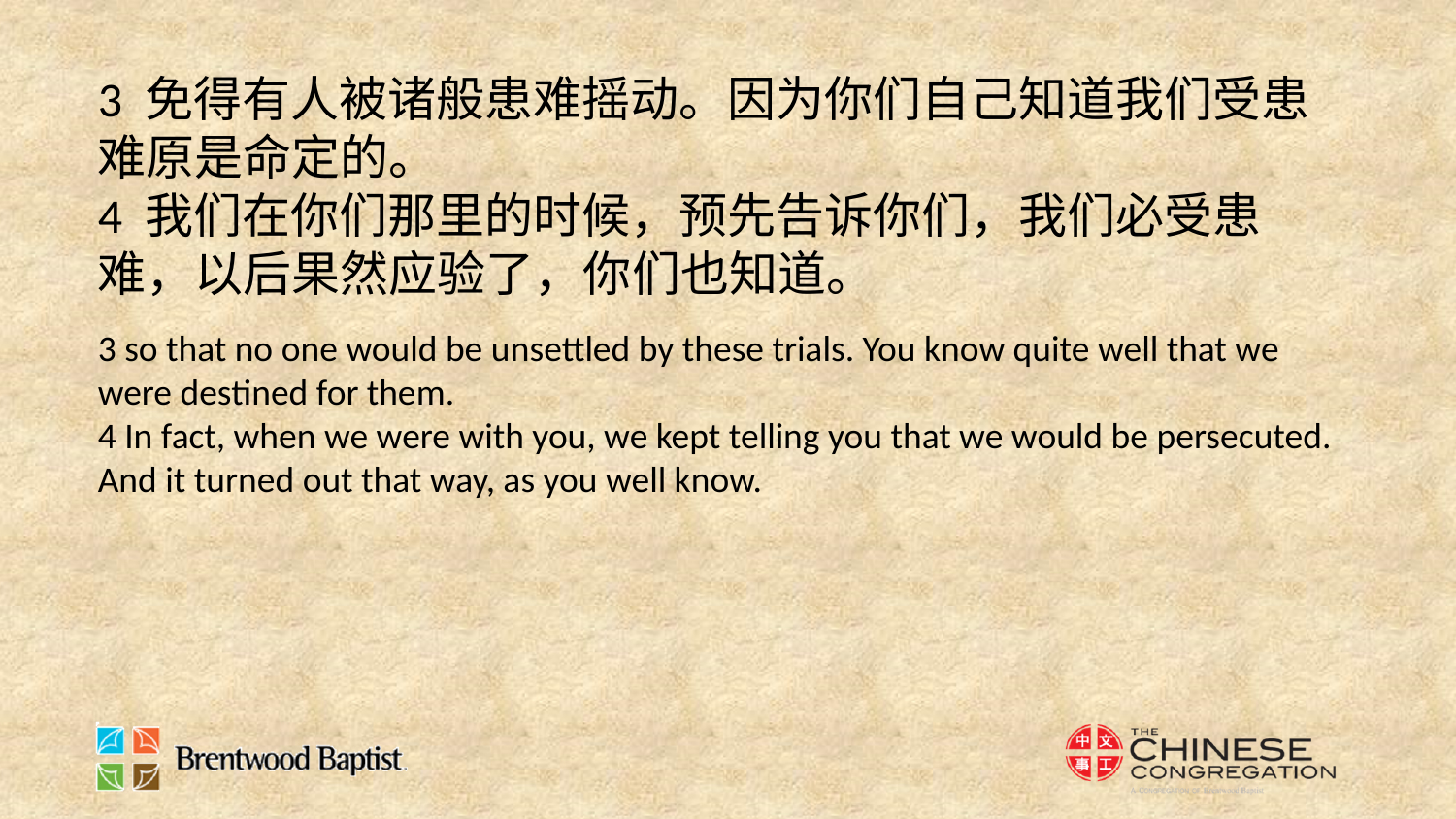

3 免得有人被诸般患难摇动。因为你们自己知道我们受患难原是命定的。
4 我们在你们那里的时候，预先告诉你们，我们必受患难，以后果然应验了，你们也知道。

3 so that no one would be unsettled by these trials. You know quite well that we were destined for them.
4 In fact, when we were with you, we kept telling you that we would be persecuted. And it turned out that way, as you well know.